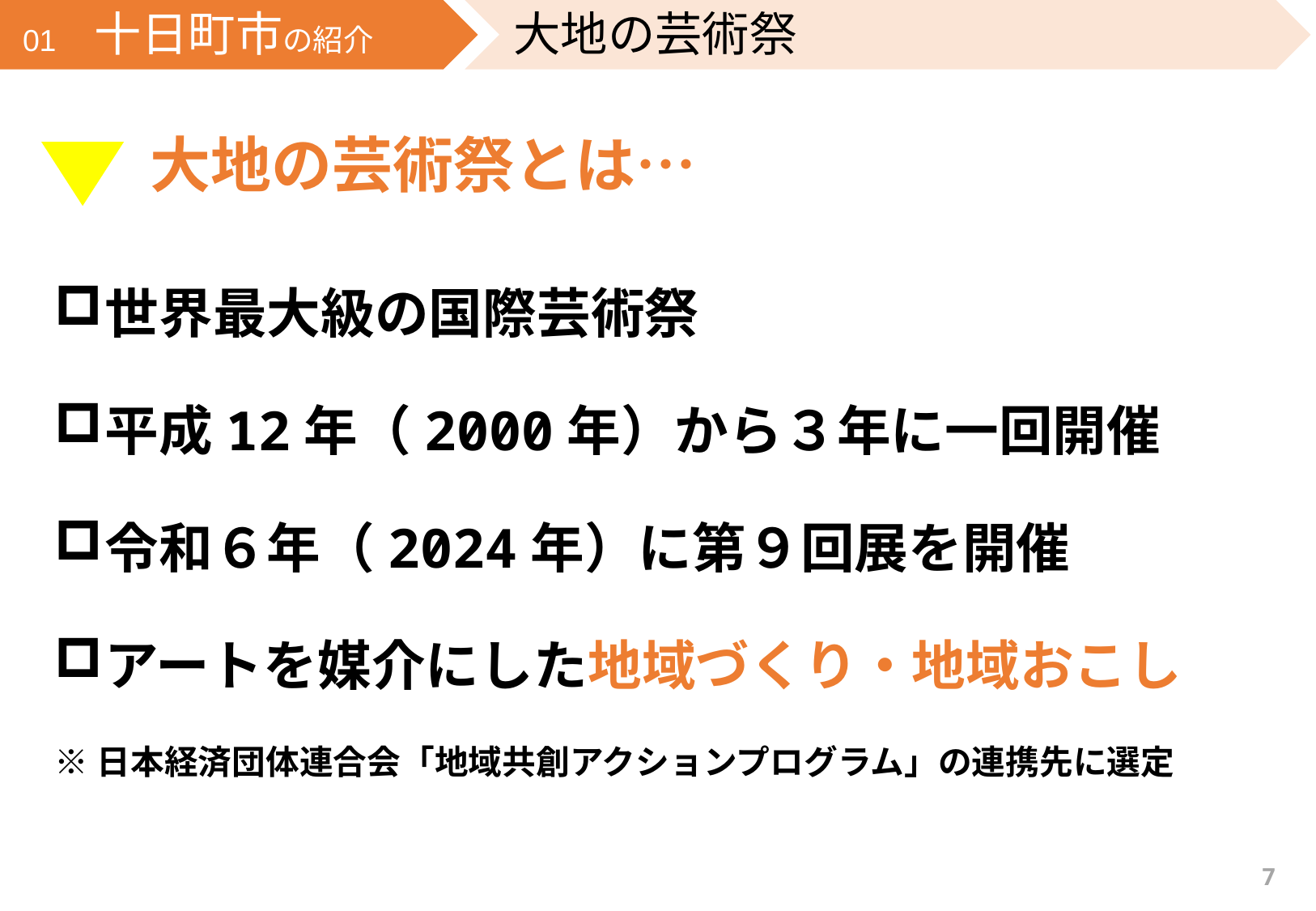

01　十日町市の紹介
大地の芸術祭
大地の芸術祭とは…

世界最大級の国際芸術祭
平成12年（2000年）から３年に一回開催
令和６年（2024年）に第９回展を開催
アートを媒介にした地域づくり・地域おこし
※日本経済団体連合会「地域共創アクションプログラム」の連携先に選定
7
草間彌生「花咲ける妻有」Photo by Nakamura Osamu